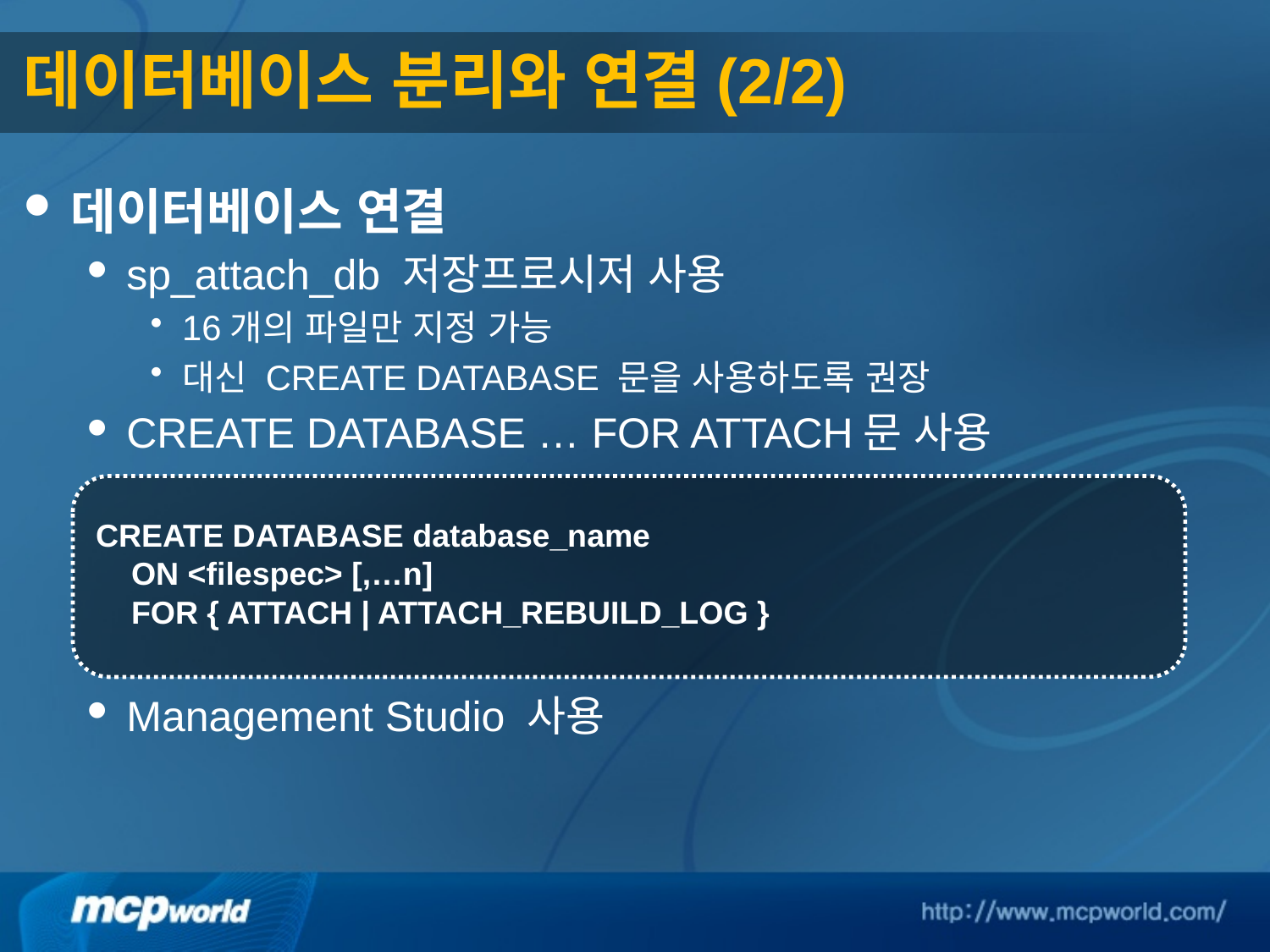

# 데이터베이스 분리와 연결(2/2)
데이터베이스 연결
sp_attach_db 저장프로시저 사용
16개의 파일만 지정 가능
대신 CREATE DATABASE 문을 사용하도록 권장
CREATE DATABASE … FOR ATTACH문 사용

Management Studio 사용
CREATE DATABASE database_name
    ON <filespec> [,…n]
    FOR { ATTACH | ATTACH_REBUILD_LOG }